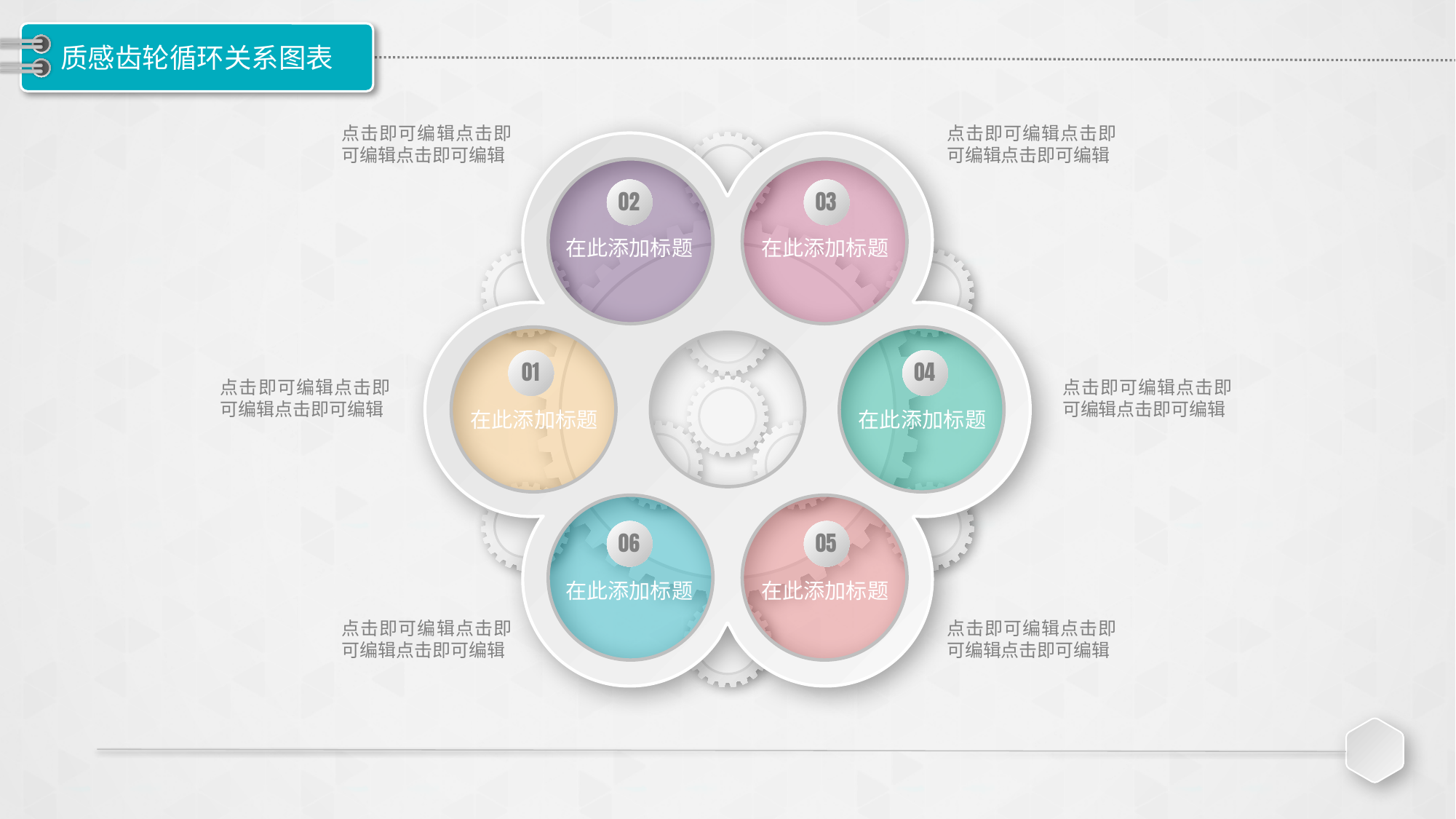

# 质感齿轮循环关系图表
点击即可编辑点击即可编辑点击即可编辑
点击即可编辑点击即可编辑点击即可编辑

02

03

在此添加标题
在此添加标题

01

04
点击即可编辑点击即可编辑点击即可编辑
点击即可编辑点击即可编辑点击即可编辑

在此添加标题
在此添加标题

06

05
在此添加标题
在此添加标题
点击即可编辑点击即可编辑点击即可编辑
点击即可编辑点击即可编辑点击即可编辑
30